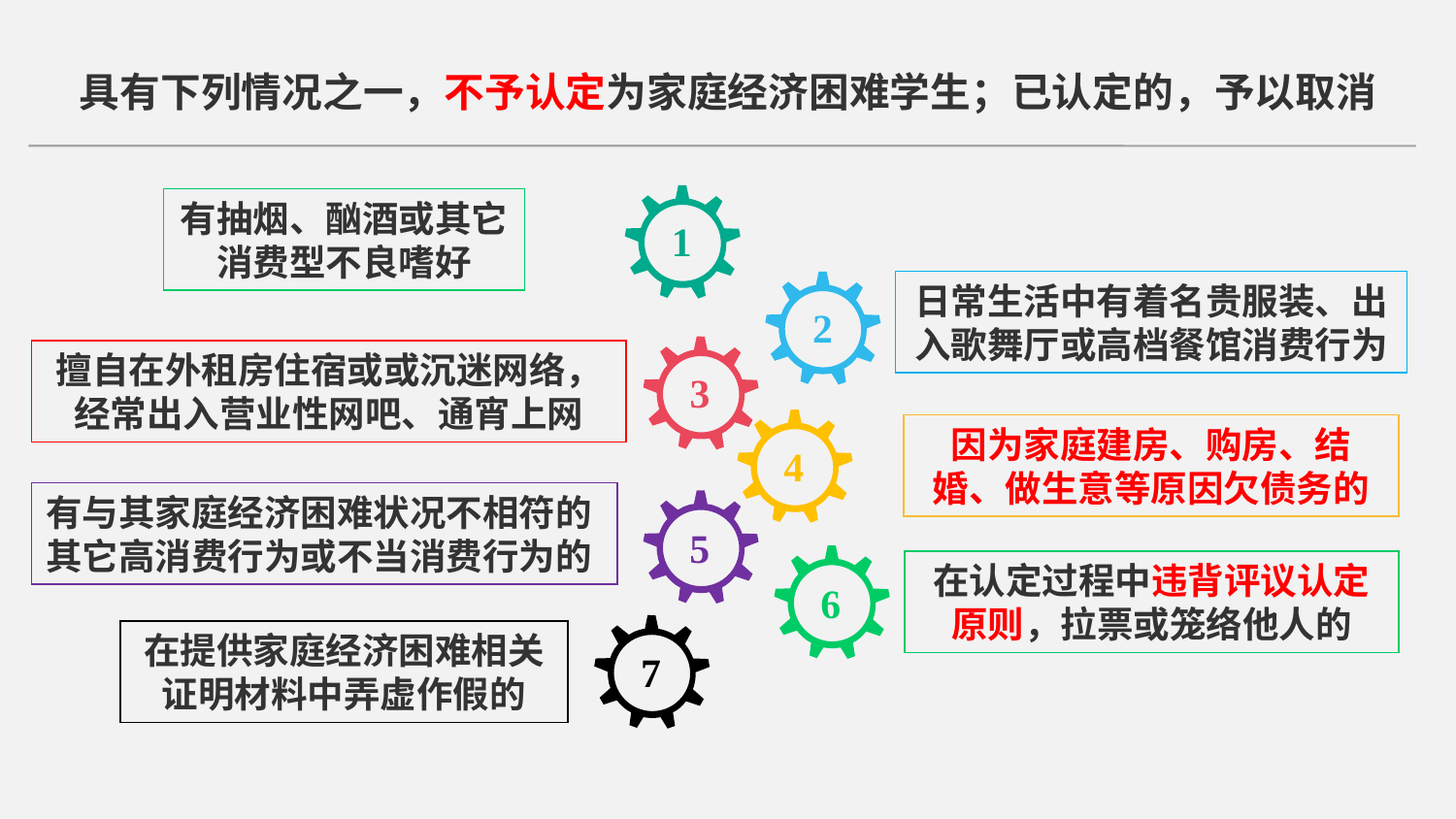

具有下列情况之一，不予认定为家庭经济困难学生；已认定的，予以取消

1
有抽烟、酗酒或其它消费型不良嗜好

2
日常生活中有着名贵服装、出入歌舞厅或高档餐馆消费行为

3
擅自在外租房住宿或或沉迷网络，经常出入营业性网吧、通宵上网

4
因为家庭建房、购房、结婚、做生意等原因欠债务的
有与其家庭经济困难状况不相符的其它高消费行为或不当消费行为的

5

6
在认定过程中违背评议认定原则，拉票或笼络他人的

7
在提供家庭经济困难相关证明材料中弄虚作假的